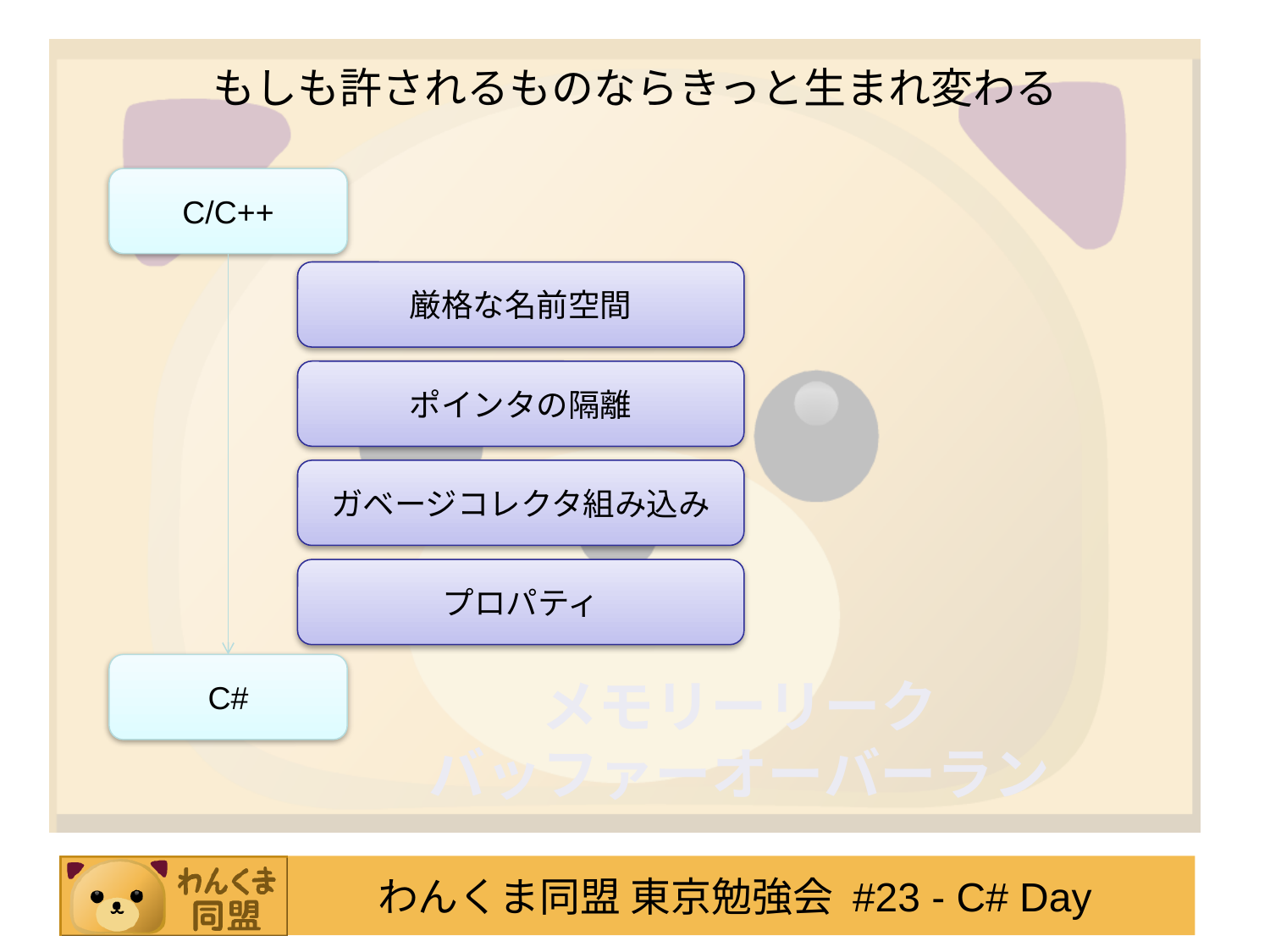

# もしも許されるものならきっと生まれ変わる
C/C++
厳格な名前空間
ポインタの隔離
ガベージコレクタ組み込み
プロパティ
C#
メモリーリーク
バッファーオーバーラン